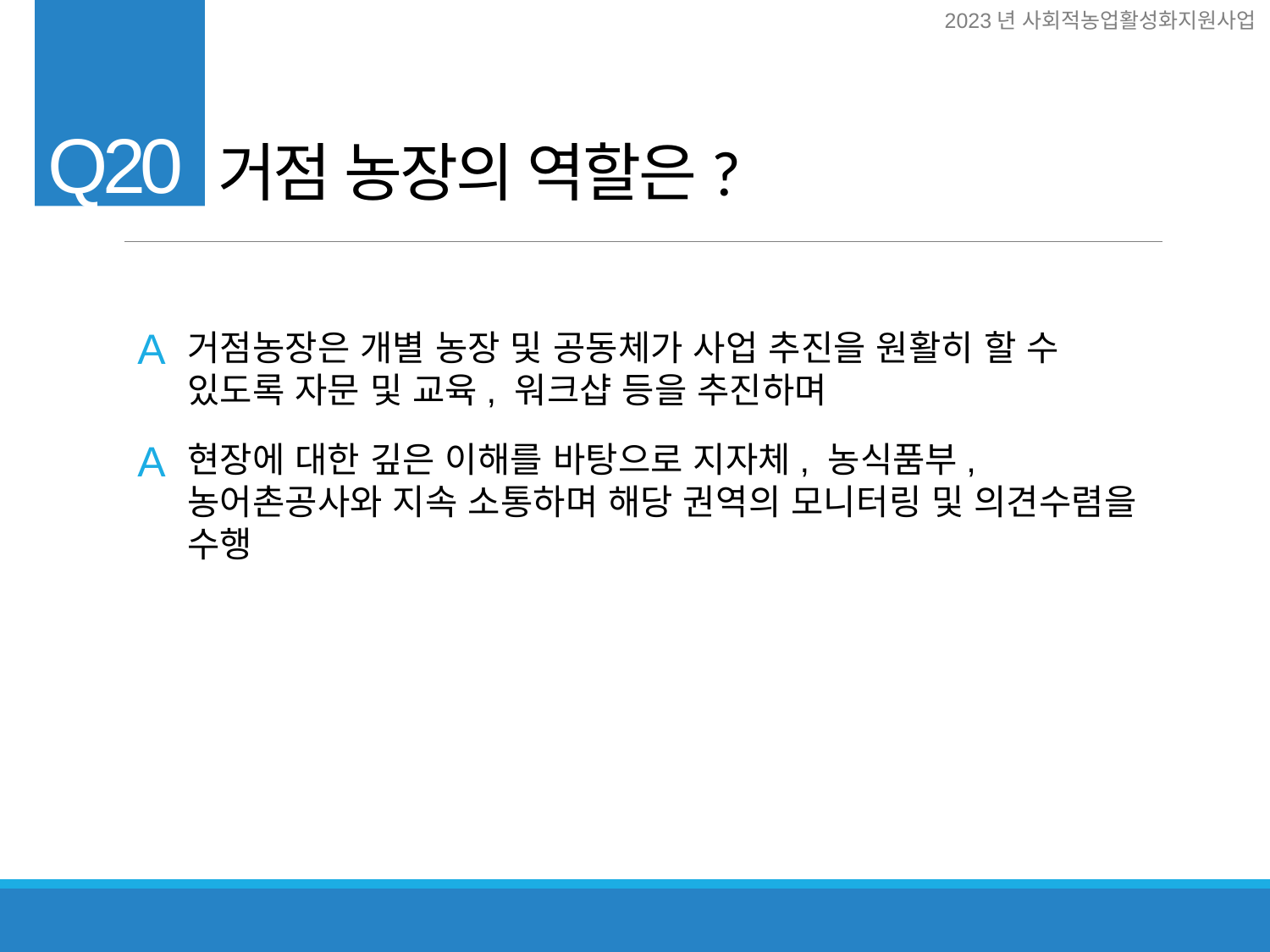

거점 농장의 역할은?
Q20
A
거점농장은 개별 농장 및 공동체가 사업 추진을 원활히 할 수 있도록 자문 및 교육, 워크샵 등을 추진하며
A
현장에 대한 깊은 이해를 바탕으로 지자체, 농식품부, 농어촌공사와 지속 소통하며 해당 권역의 모니터링 및 의견수렴을 수행